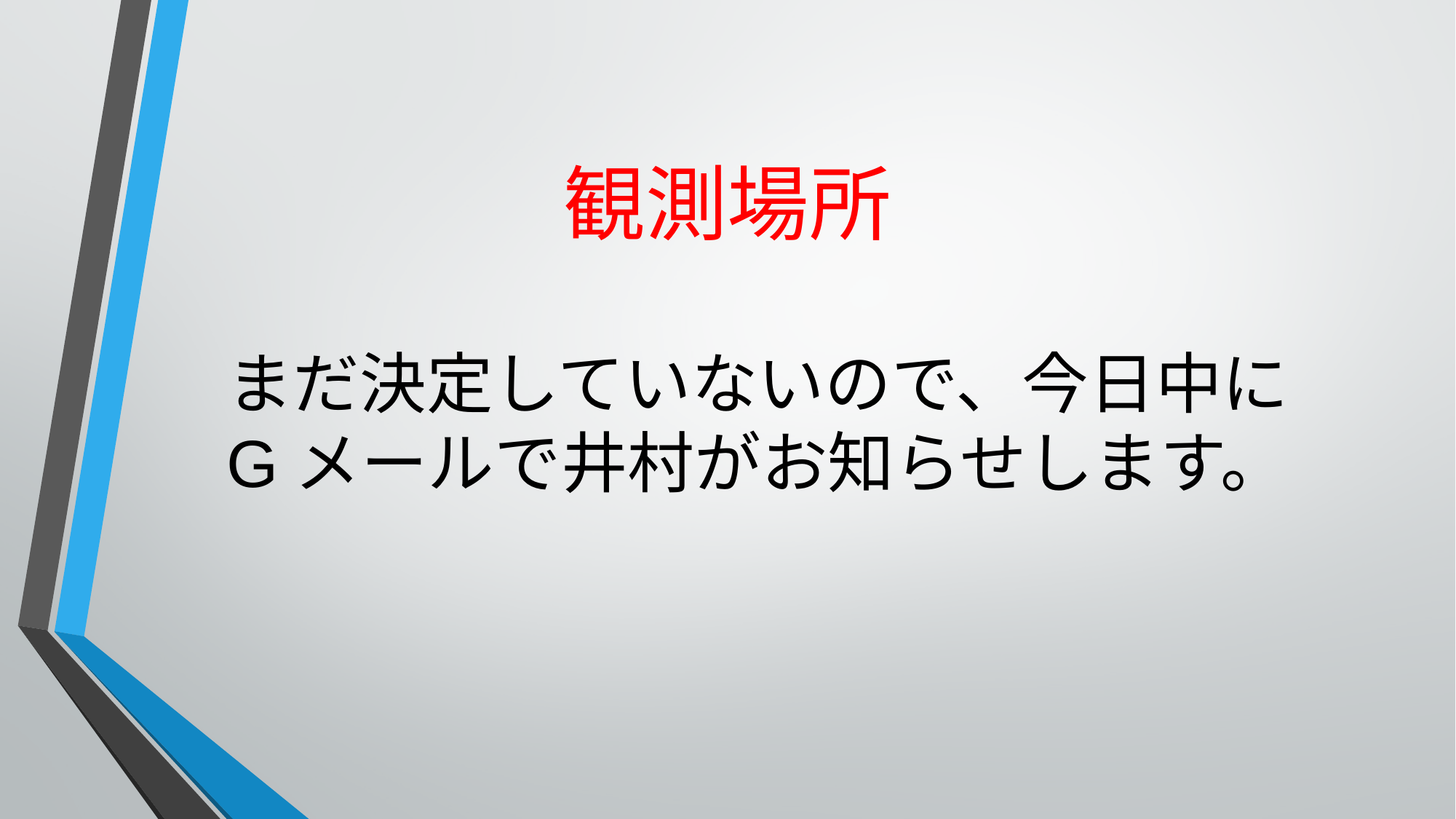

# 観測場所
まだ決定していないので、今日中にGメールで井村がお知らせします。